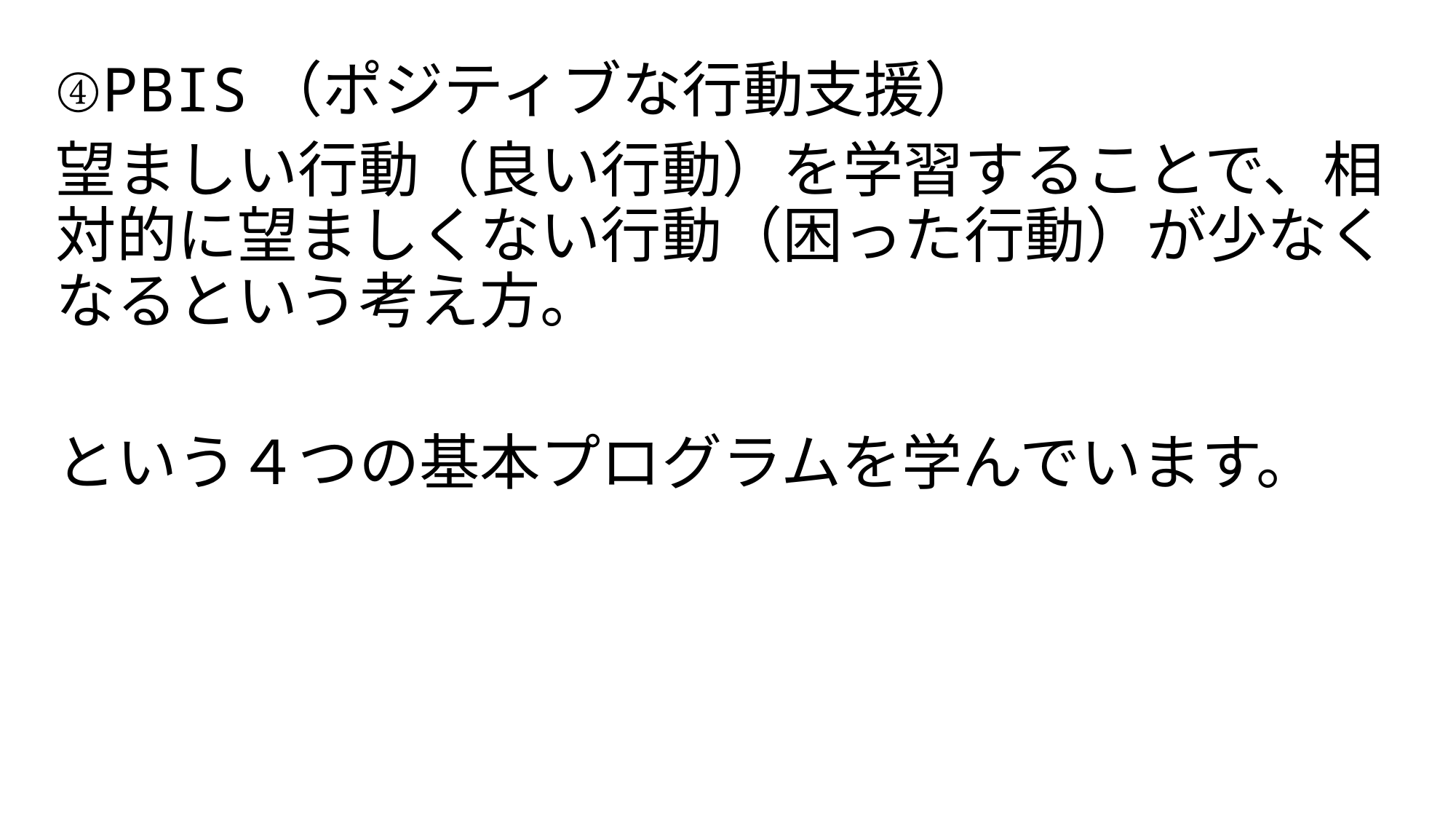

④PBIS（ポジティブな行動支援）
望ましい行動（良い行動）を学習することで、相対的に望ましくない行動（困った行動）が少なくなるという考え方。

という４つの基本プログラムを学んでいます。